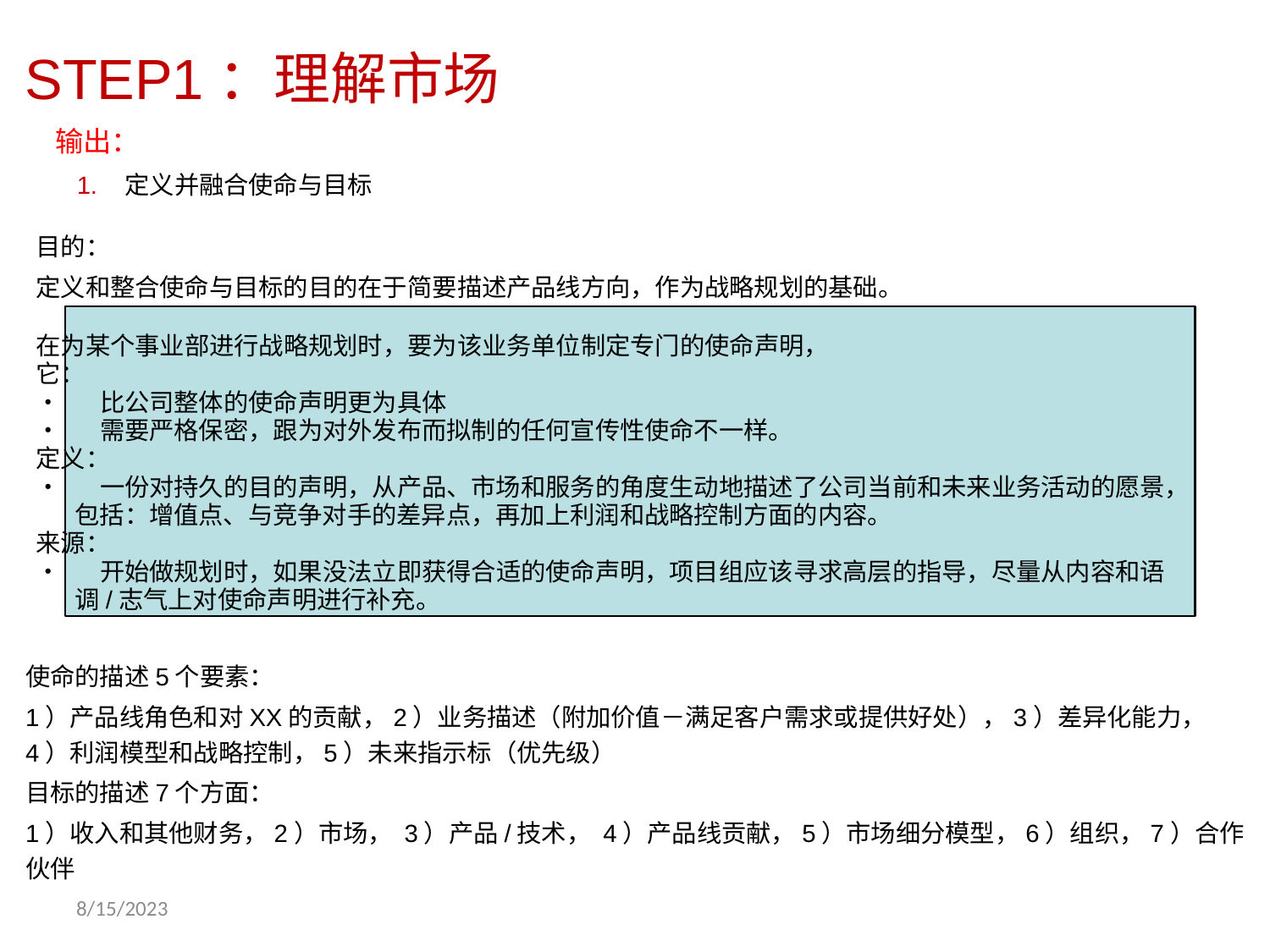

STEP1：理解市场
	输出：
1.
定义并融合使命与目标
	目的：
	定义和整合使命与目标的目的在于简要描述产品线方向，作为战略规划的基础。

	在为某个事业部进行战略规划时，要为该业务单位制定专门的使命声明，
	它：
	•      比公司整体的使命声明更为具体
	•      需要严格保密，跟为对外发布而拟制的任何宣传性使命不一样。
	定义：
	•      一份对持久的目的声明，从产品、市场和服务的角度生动地描述了公司当前和未来业务活动的愿景，
		包括：增值点、与竞争对手的差异点，再加上利润和战略控制方面的内容。
	来源：
	•      开始做规划时，如果没法立即获得合适的使命声明，项目组应该寻求高层的指导，尽量从内容和语
		调/志气上对使命声明进行补充。

使命的描述5个要素：
1）产品线角色和对XX的贡献，2）业务描述（附加价值－满足客户需求或提供好处），3）差异化能力，
4）利润模型和战略控制，5）未来指示标（优先级）
目标的描述7个方面：
1）收入和其他财务，2）市场， 3）产品/技术， 4）产品线贡献，5）市场细分模型，6）组织，7）合作
伙伴

8/15/2023